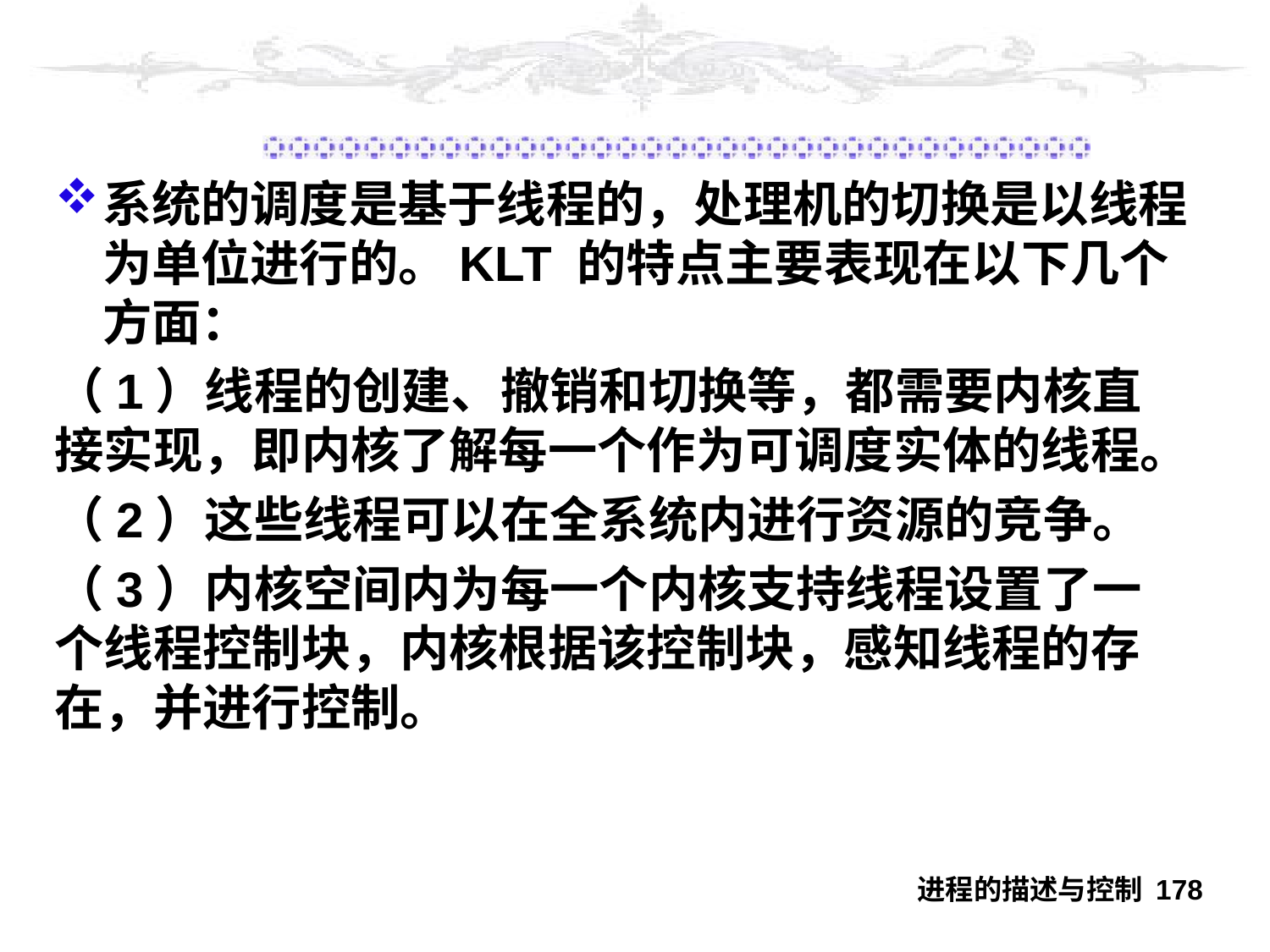

#
系统的调度是基于线程的，处理机的切换是以线程为单位进行的。KLT 的特点主要表现在以下几个方面：
（1）线程的创建、撤销和切换等，都需要内核直接实现，即内核了解每一个作为可调度实体的线程。
（2）这些线程可以在全系统内进行资源的竞争。
（3）内核空间内为每一个内核支持线程设置了一个线程控制块，内核根据该控制块，感知线程的存在，并进行控制。